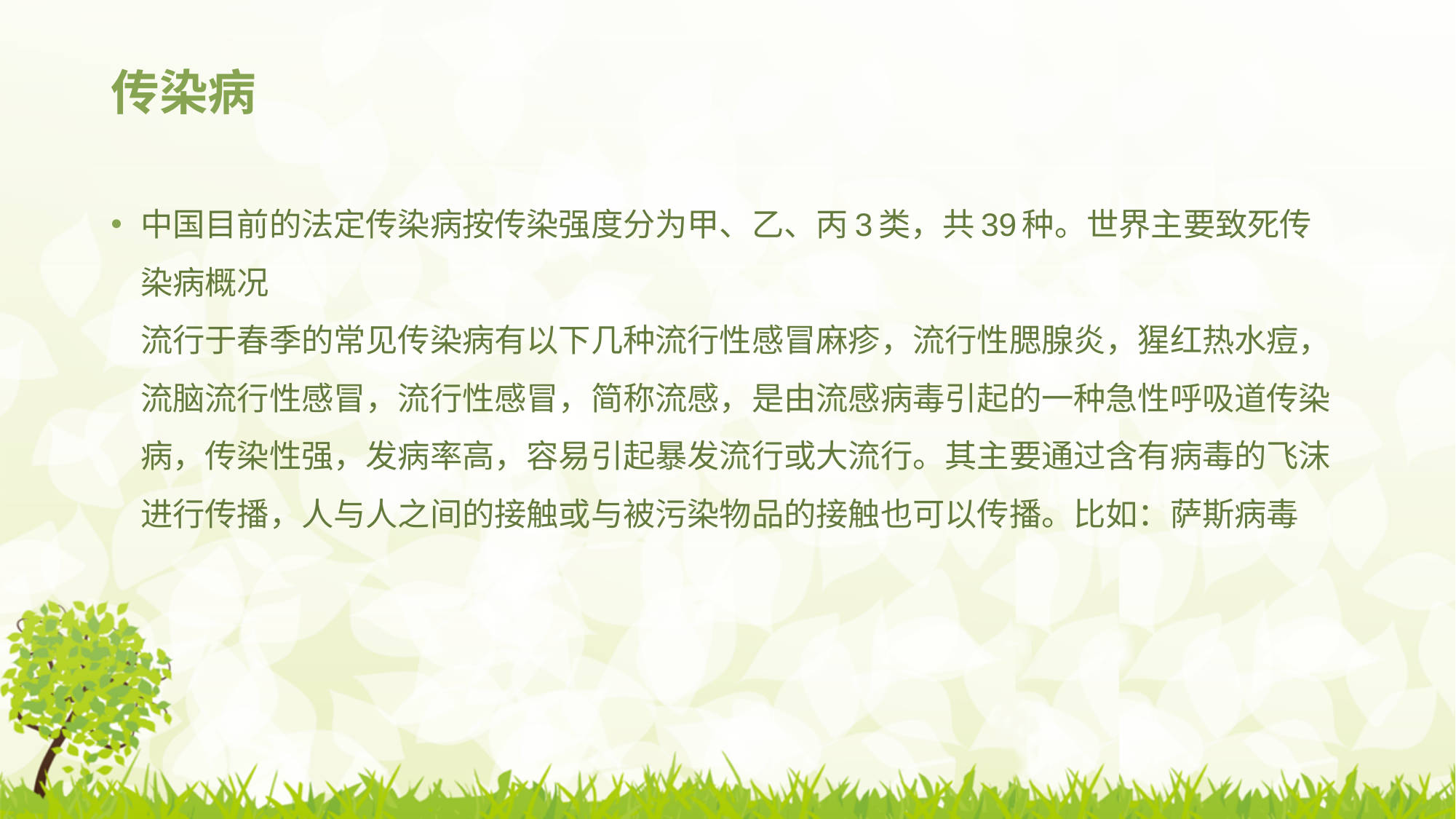

# 传染病
中国目前的法定传染病按传染强度分为甲、乙、丙3类，共39种。世界主要致死传染病概况
流行于春季的常见传染病有以下几种流行性感冒麻疹，流行性腮腺炎，猩红热水痘，流脑流行性感冒，流行性感冒，简称流感，是由流感病毒引起的一种急性呼吸道传染病，传染性强，发病率高，容易引起暴发流行或大流行。其主要通过含有病毒的飞沫进行传播，人与人之间的接触或与被污染物品的接触也可以传播。比如：萨斯病毒